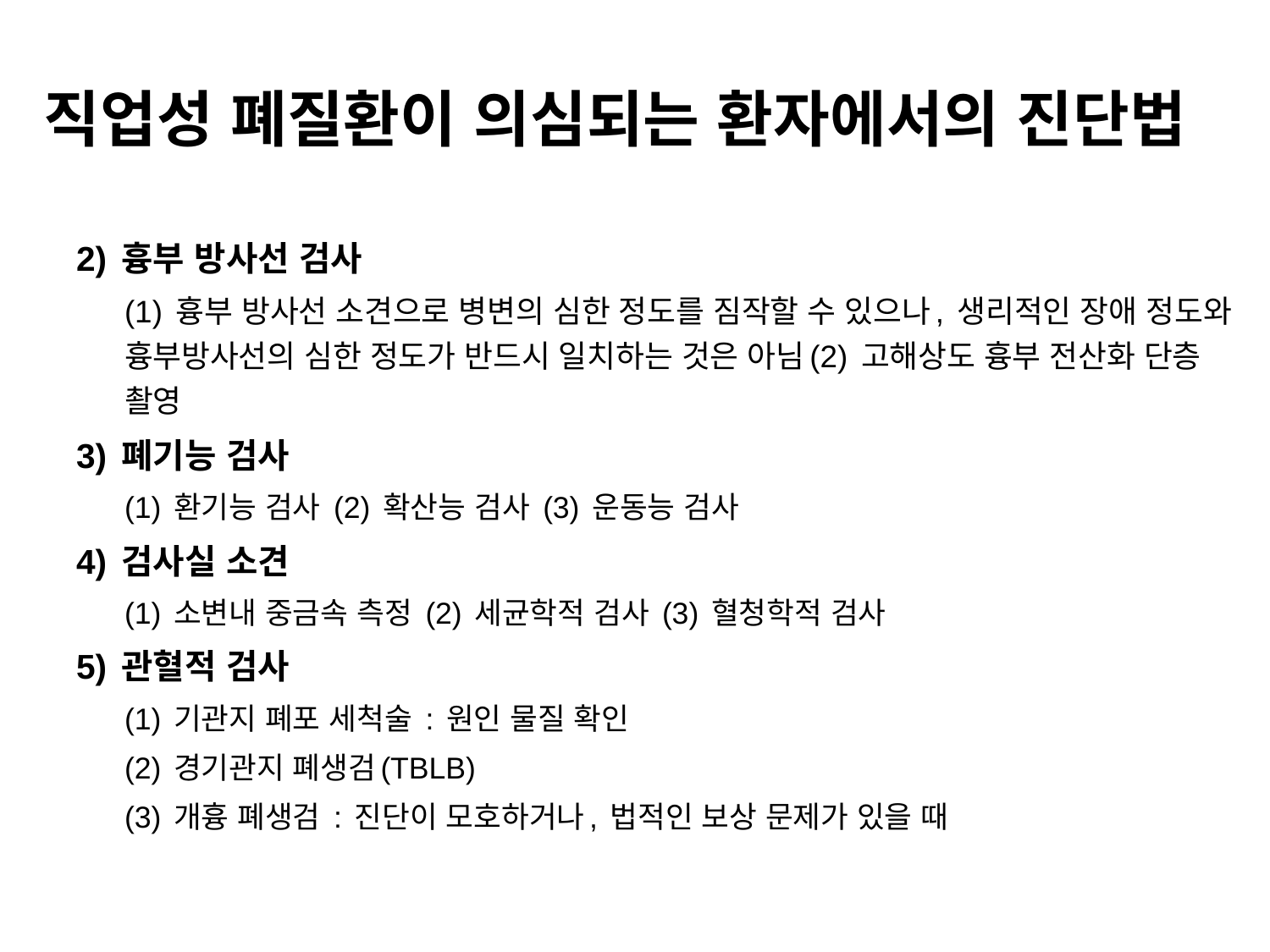

# 직업성 폐질환이 의심되는 환자에서의 진단법
2) 흉부 방사선 검사
(1) 흉부 방사선 소견으로 병변의 심한 정도를 짐작할 수 있으나, 생리적인 장애 정도와  흉부방사선의 심한 정도가 반드시 일치하는 것은 아님(2) 고해상도 흉부 전산화 단층 촬영
3) 폐기능 검사
(1) 환기능 검사 (2) 확산능 검사 (3) 운동능 검사
4) 검사실 소견
(1) 소변내 중금속 측정 (2) 세균학적 검사 (3) 혈청학적 검사
5) 관혈적 검사
(1) 기관지 폐포 세척술 : 원인 물질 확인
(2) 경기관지 폐생검(TBLB)
(3) 개흉 폐생검 : 진단이 모호하거나, 법적인 보상 문제가 있을 때